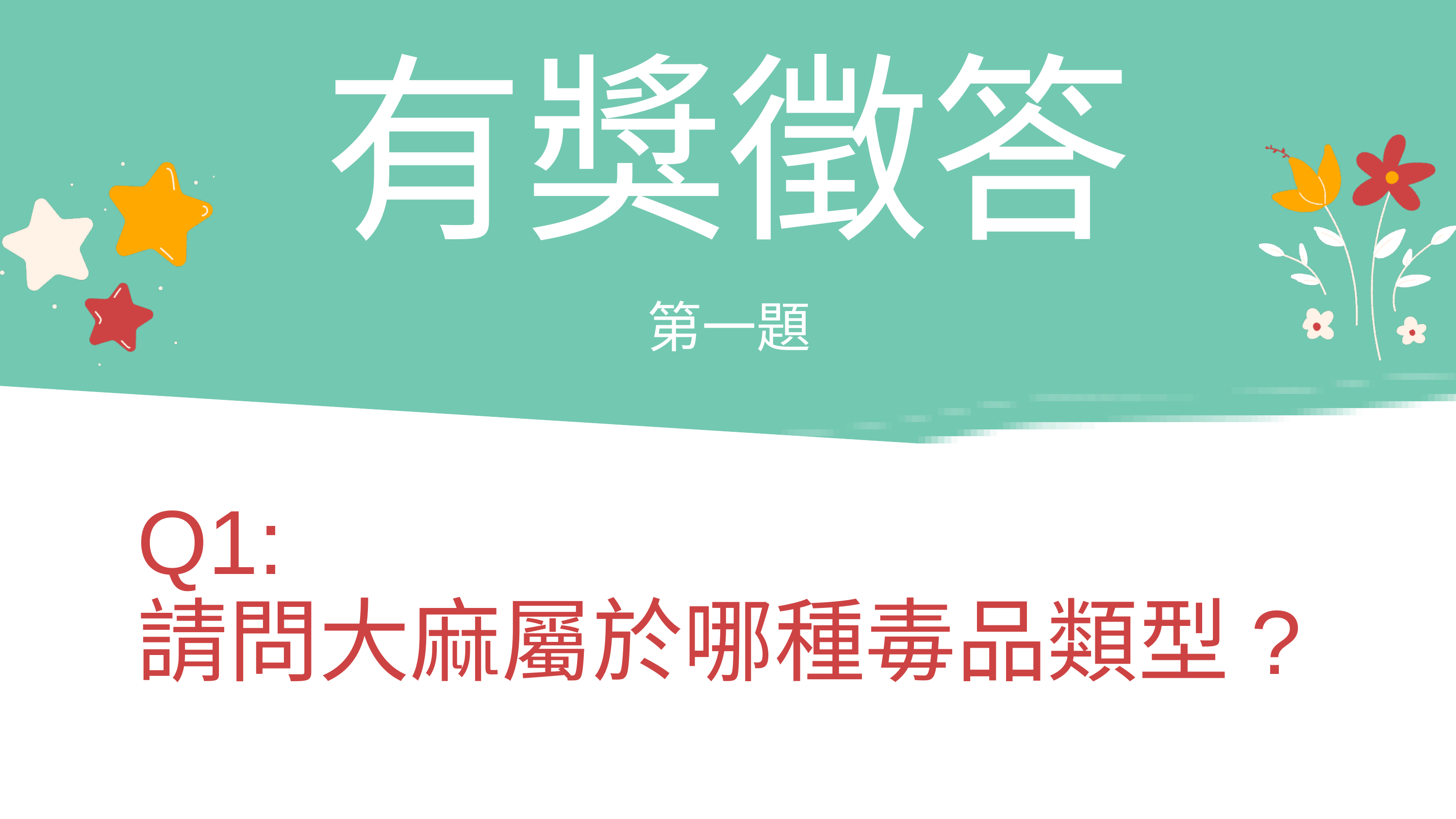

有獎徵答
第一題
|  |  |  |  |
| --- | --- | --- | --- |
|  |  |  |  |
|  |  |  |  |
Q1:
請問大麻屬於哪種毒品類型?